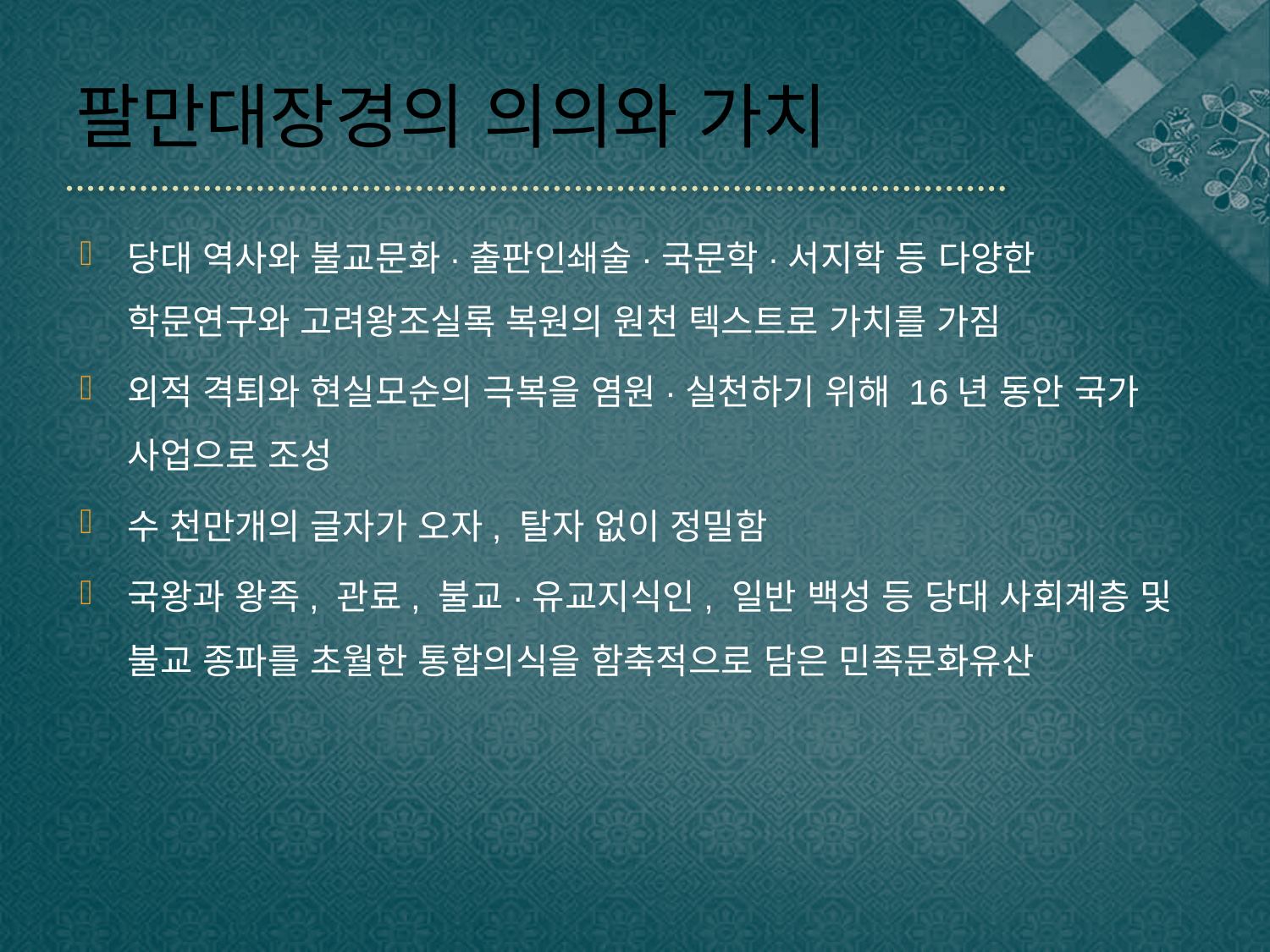

# 팔만대장경의 의의와 가치
당대 역사와 불교문화·출판인쇄술·국문학·서지학 등 다양한 학문연구와 고려왕조실록 복원의 원천 텍스트로 가치를 가짐
외적 격퇴와 현실모순의 극복을 염원·실천하기 위해 16년 동안 국가 사업으로 조성
수 천만개의 글자가 오자, 탈자 없이 정밀함
국왕과 왕족, 관료, 불교·유교지식인, 일반 백성 등 당대 사회계층 및 불교 종파를 초월한 통합의식을 함축적으로 담은 민족문화유산